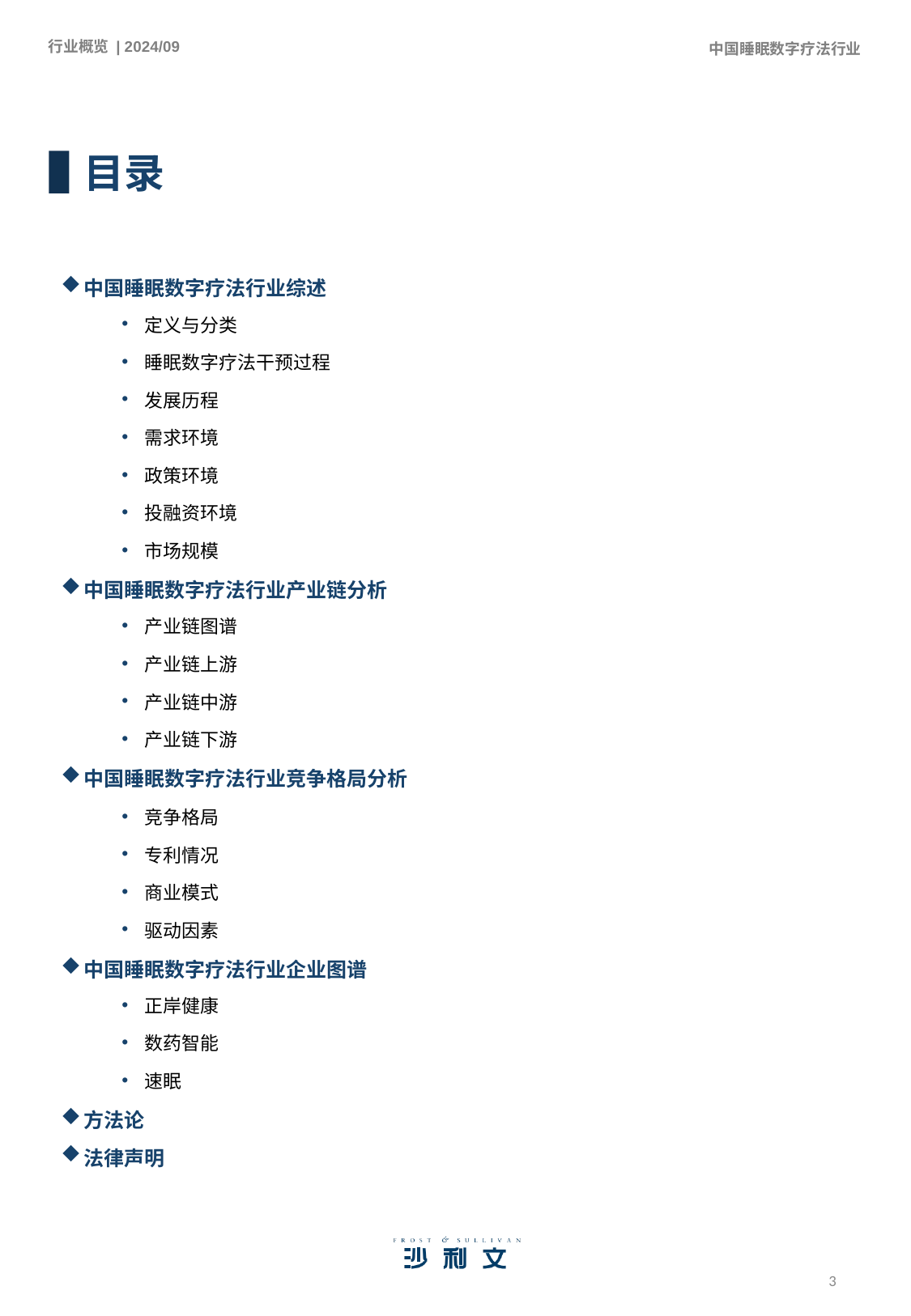

目录

| 中国睡眠数字疗法行业综述 |
| --- |
| 定义与分类 |
| 睡眠数字疗法干预过程 |
| 发展历程 |
| 需求环境 |
| 政策环境 |
| 投融资环境 |
| 市场规模 |
| 中国睡眠数字疗法行业产业链分析 |
| 产业链图谱 |
| 产业链上游 |
| 产业链中游 |
| 产业链下游 |
| 中国睡眠数字疗法行业竞争格局分析 |
| 竞争格局 |
| 专利情况 |
| 商业模式 |
| 驱动因素 |
| 中国睡眠数字疗法行业企业图谱 |
| 正岸健康 |
| 数药智能 |
| 速眠 |
| 方法论 |
| 法律声明 |